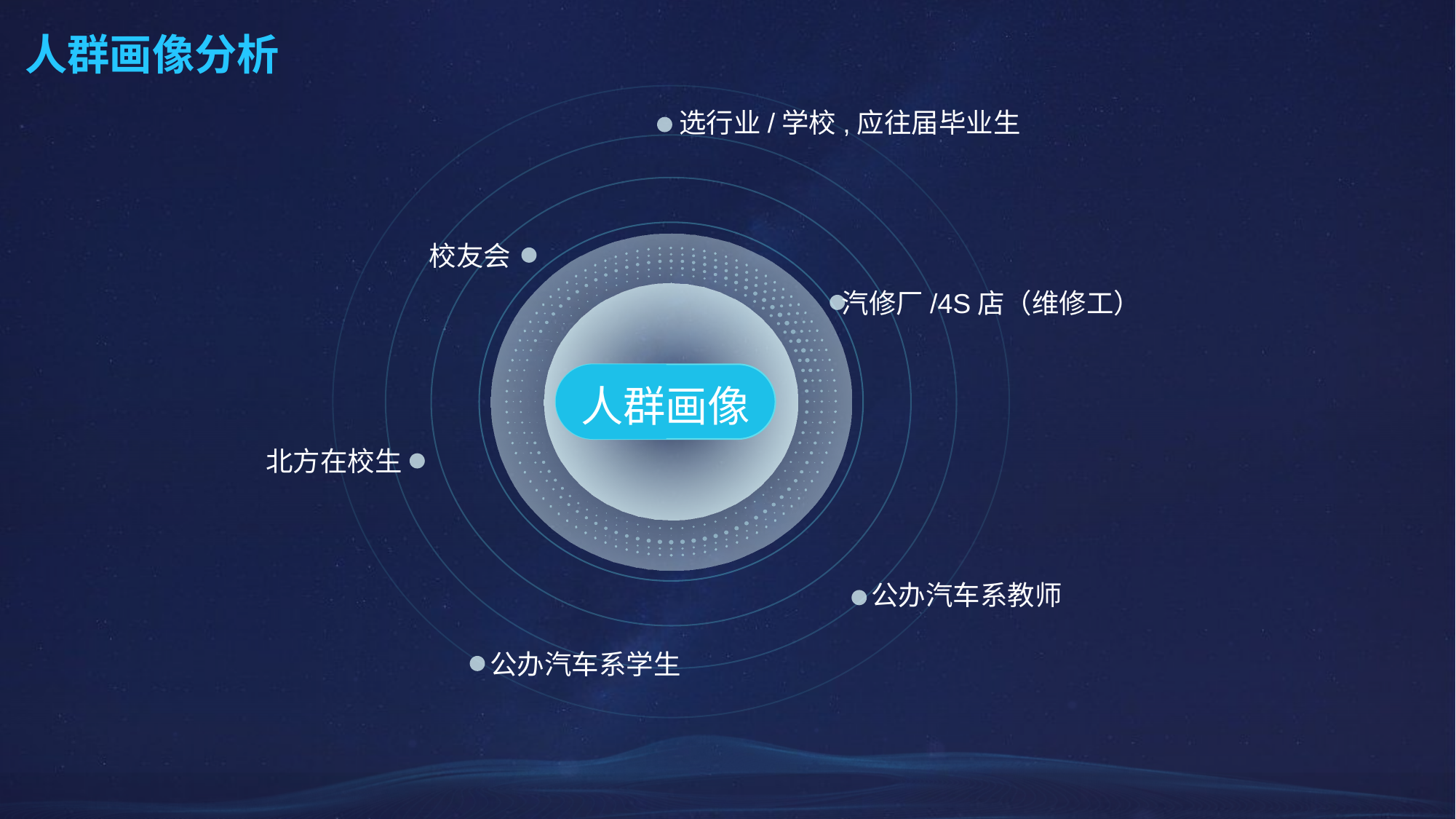

人群画像分析

选行业/学校,应往届毕业生

校友会

汽修厂/4S店（维修工）

人群画像

北方在校生

公办汽车系教师

公办汽车系学生